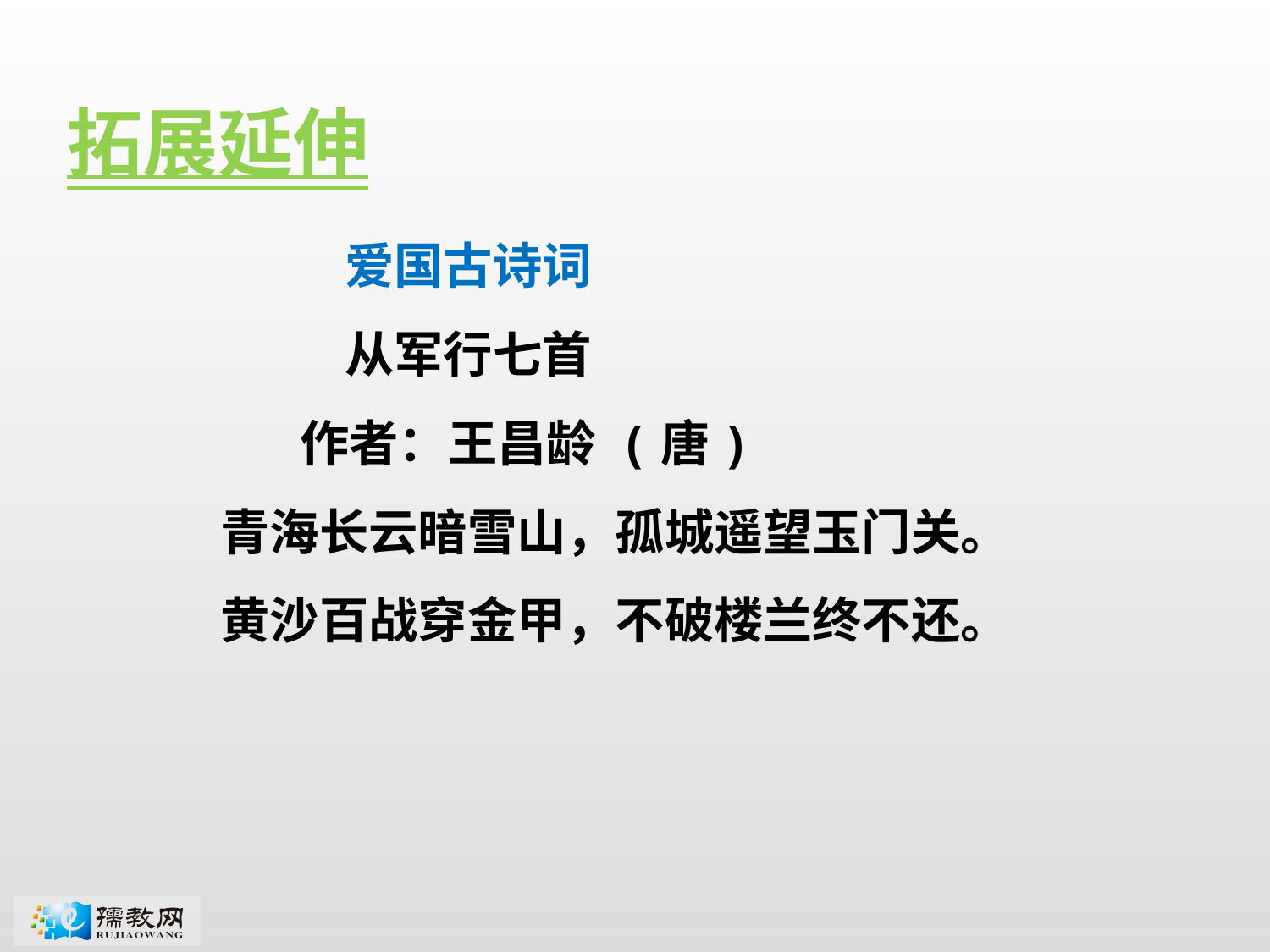

拓展延伸
          爱国古诗词
          从军行七首
      作者：王昌龄 (唐)
青海长云暗雪山，孤城遥望玉门关。
黄沙百战穿金甲，不破楼兰终不还。